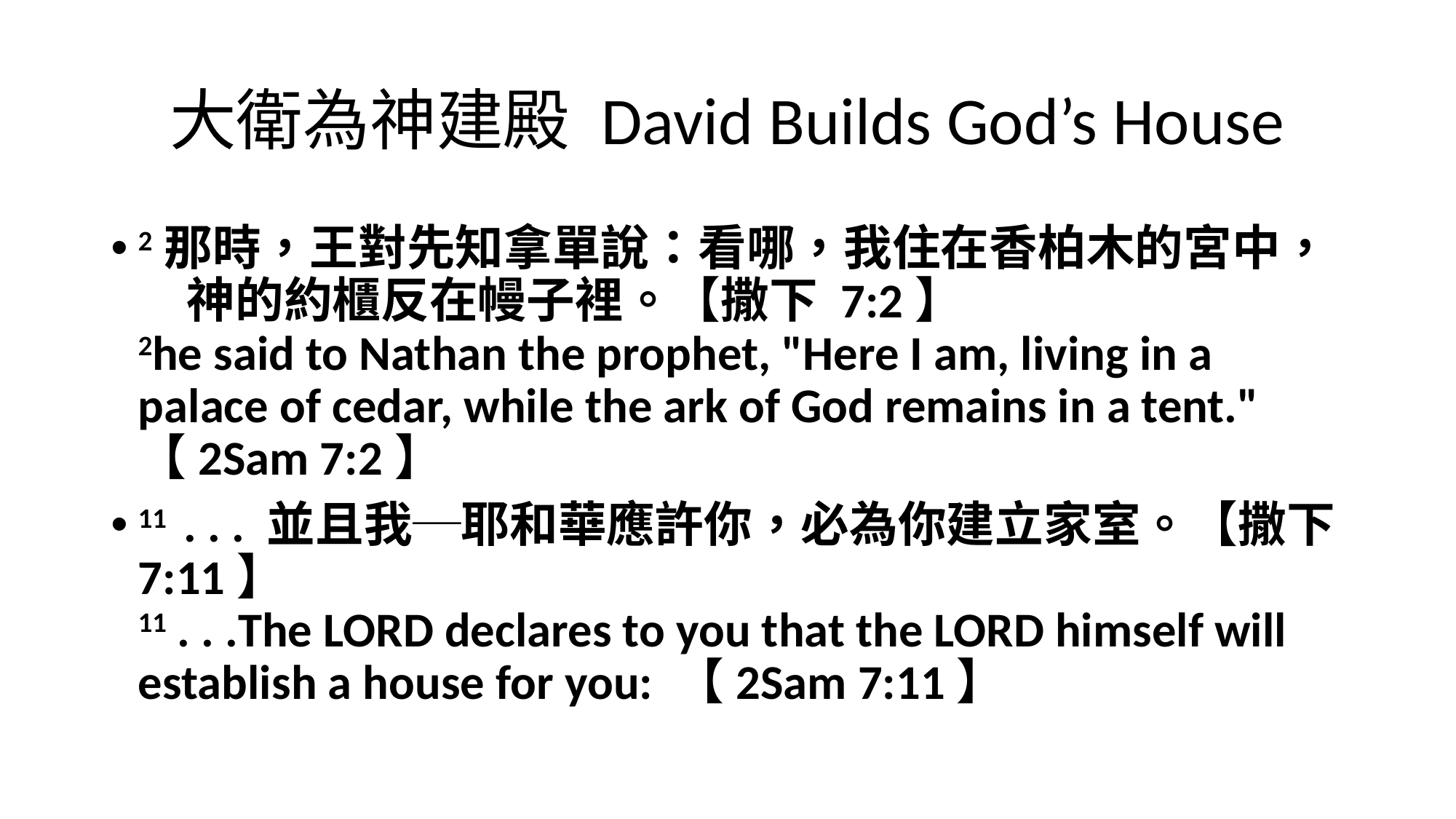

# 大衛為神建殿 David Builds God’s House
2那時，王對先知拿單說：看哪，我住在香柏木的宮中，　神的約櫃反在幔子裡。【撒下 7:2】
2he said to Nathan the prophet, "Here I am, living in a palace of cedar, while the ark of God remains in a tent." 【2Sam 7:2】
11  . . . 並且我─耶和華應許你，必為你建立家室。【撒下 7:11】
11 . . .The LORD declares to you that the LORD himself will establish a house for you: 【2Sam 7:11】